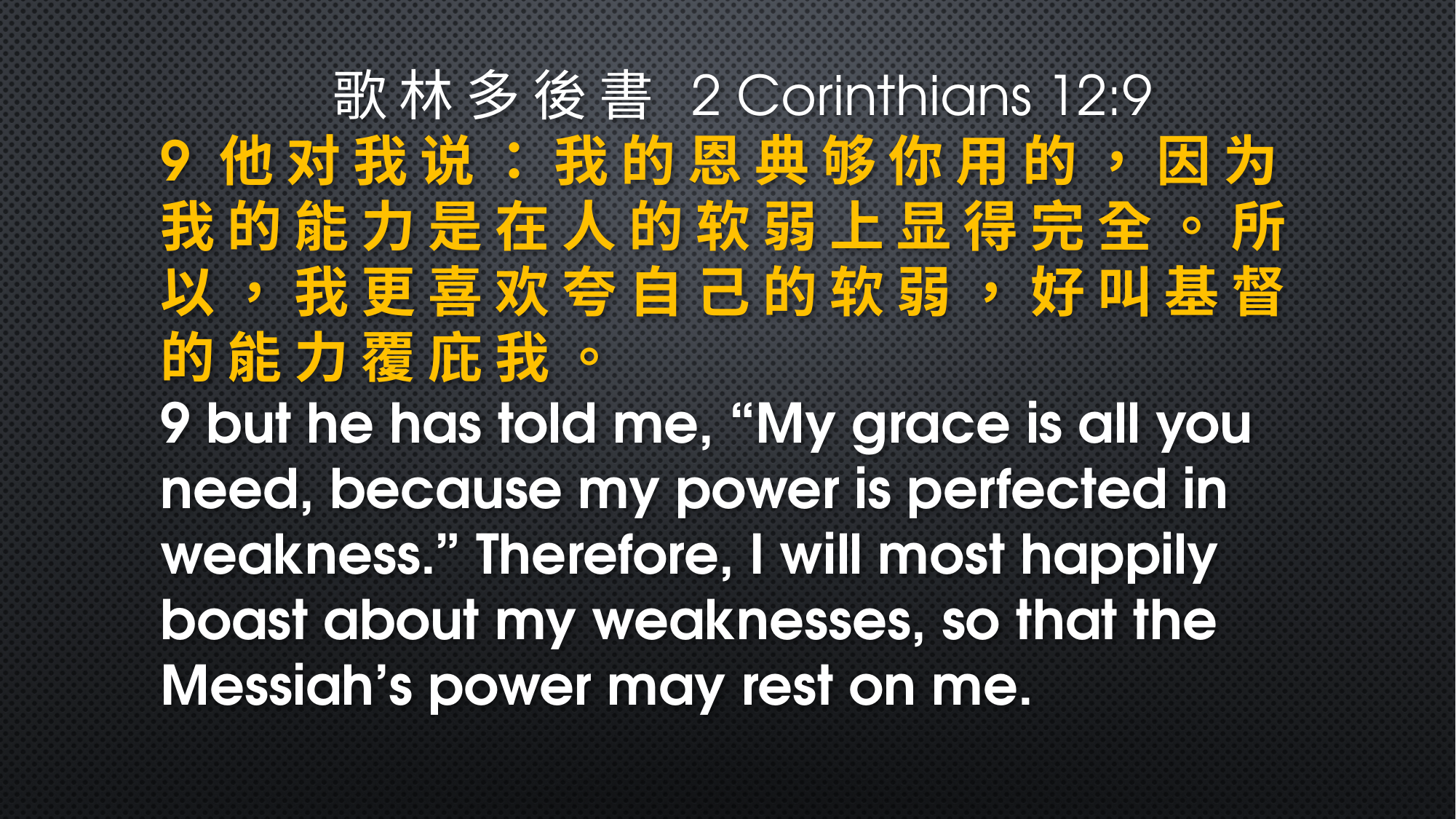

歌 林 多 後 書  2 Corinthians 12:9
9 他 对 我 说 ： 我 的 恩 典 够 你 用 的 ， 因 为 我 的 能 力 是 在 人 的 软 弱 上 显 得 完 全 。 所 以 ， 我 更 喜 欢 夸 自 己 的 软 弱 ， 好 叫 基 督 的 能 力 覆 庇 我 。
9 but he has told me, “My grace is all you need, because my power is perfected in weakness.” Therefore, I will most happily boast about my weaknesses, so that the Messiah’s power may rest on me.